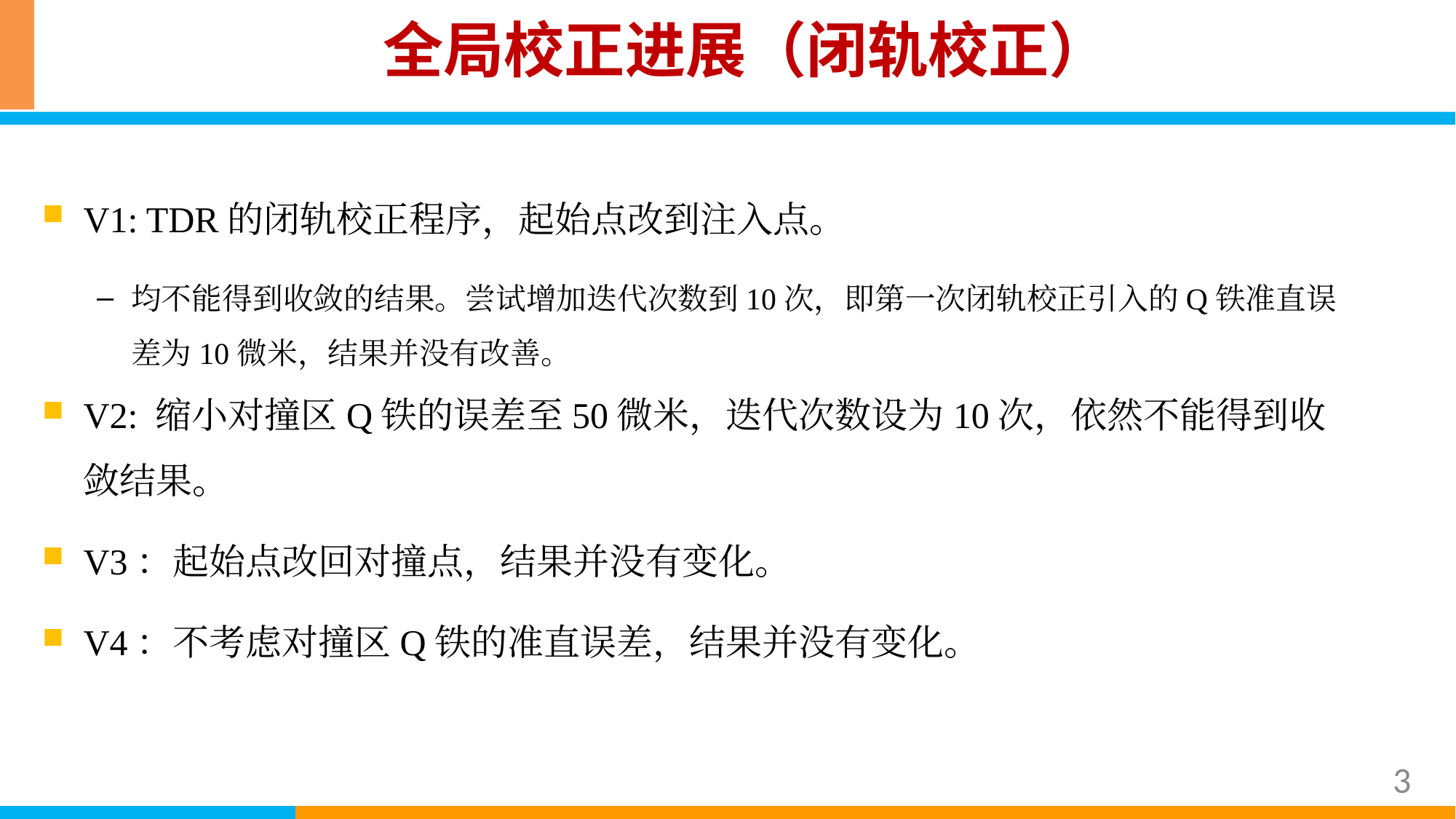

全局校正进展（闭轨校正）
V1: TDR的闭轨校正程序，起始点改到注入点。
均不能得到收敛的结果。尝试增加迭代次数到10次，即第一次闭轨校正引入的Q铁准直误差为10微米，结果并没有改善。
V2: 缩小对撞区Q铁的误差至50微米，迭代次数设为10次，依然不能得到收敛结果。
V3：起始点改回对撞点，结果并没有变化。
V4：不考虑对撞区Q铁的准直误差，结果并没有变化。
3